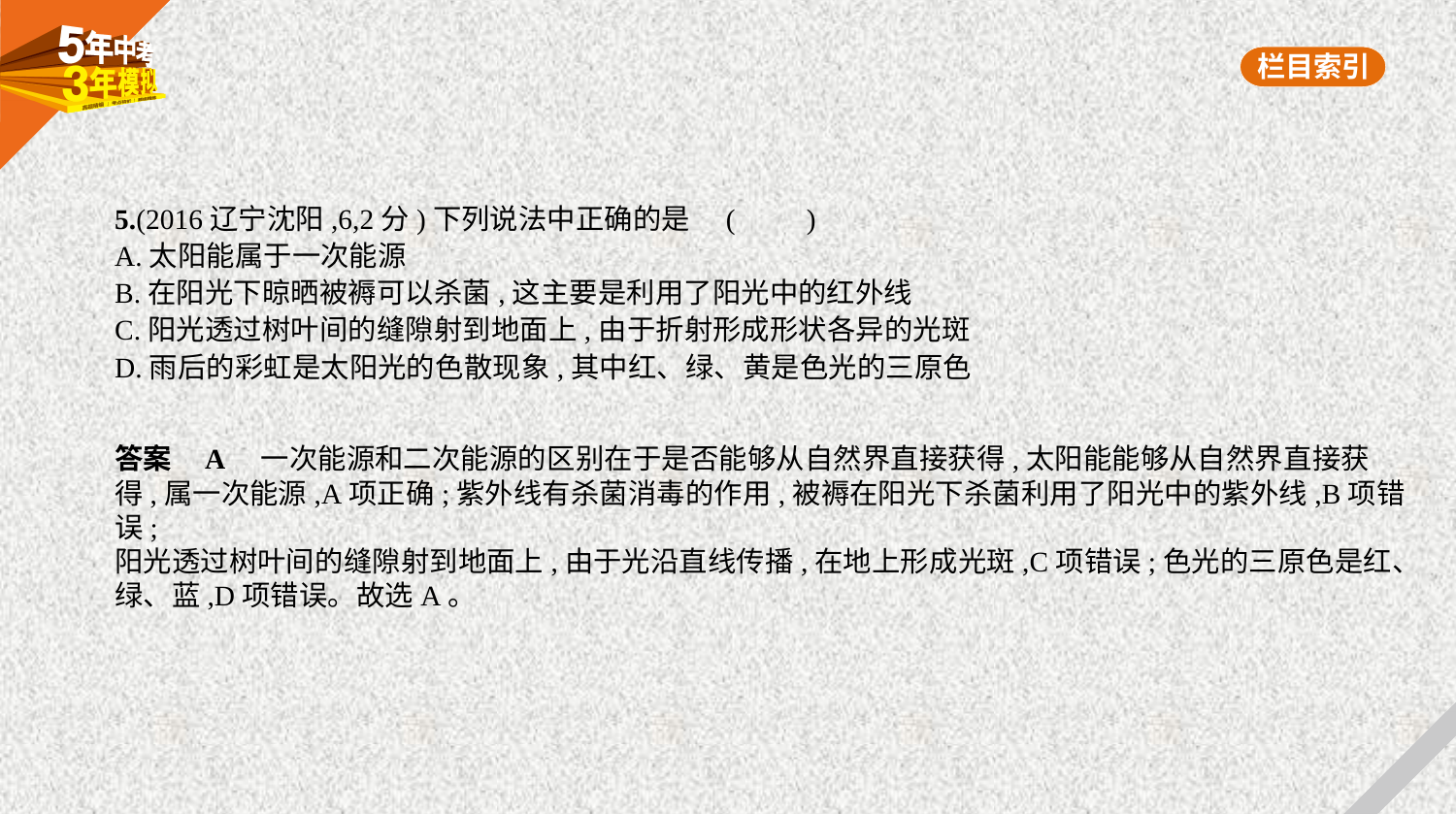

5.(2016辽宁沈阳,6,2分)下列说法中正确的是 (　　)
A.太阳能属于一次能源
B.在阳光下晾晒被褥可以杀菌,这主要是利用了阳光中的红外线
C.阳光透过树叶间的缝隙射到地面上,由于折射形成形状各异的光斑
D.雨后的彩虹是太阳光的色散现象,其中红、绿、黄是色光的三原色
答案    A　一次能源和二次能源的区别在于是否能够从自然界直接获得,太阳能能够从自然界直接获
得,属一次能源,A项正确;紫外线有杀菌消毒的作用,被褥在阳光下杀菌利用了阳光中的紫外线,B项错误;
阳光透过树叶间的缝隙射到地面上,由于光沿直线传播,在地上形成光斑,C项错误;色光的三原色是红、
绿、蓝,D项错误。故选A。